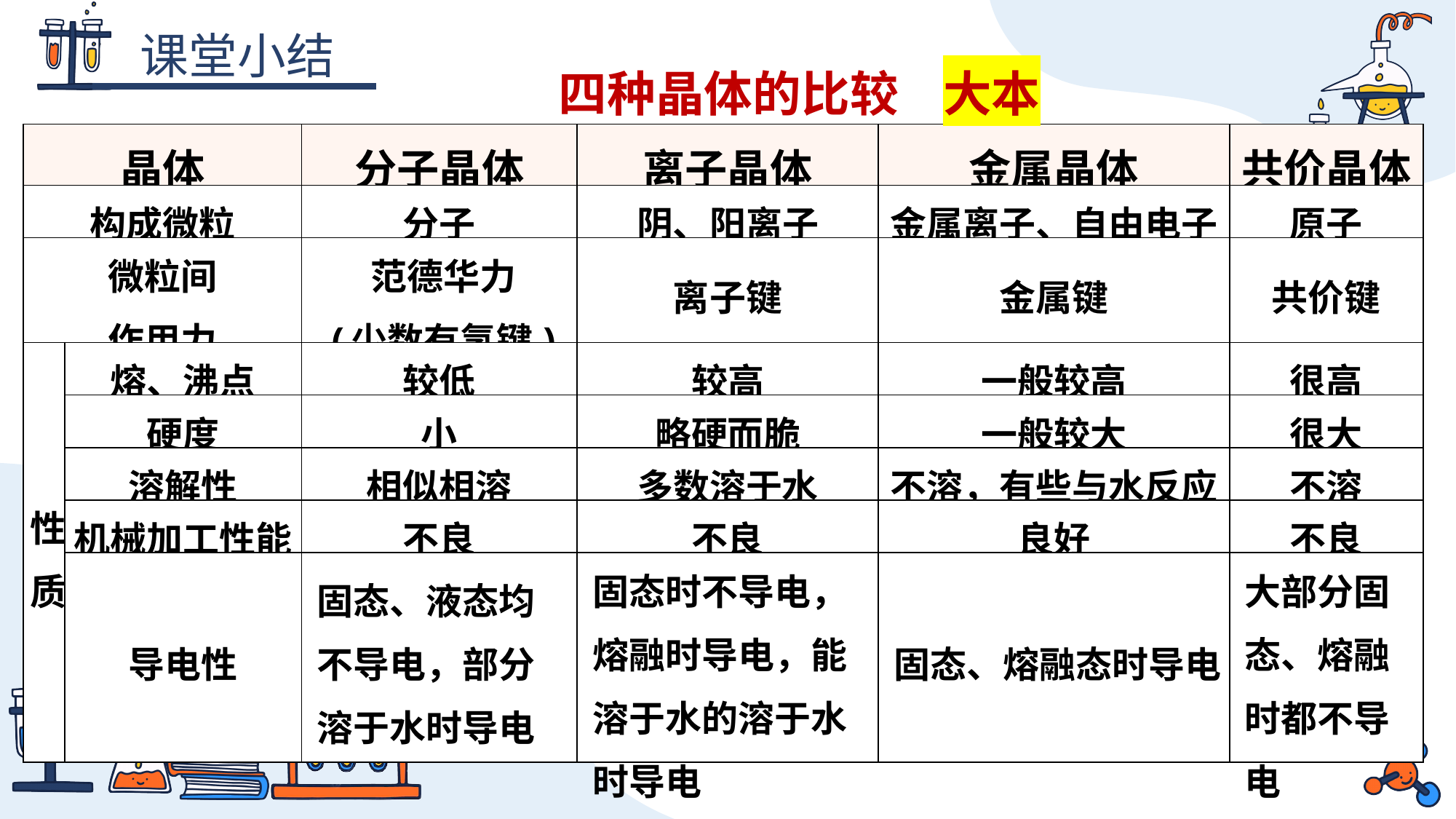

四种晶体的比较    大本
| 晶体 |  | 分子晶体 | 离子晶体 | 金属晶体 | 共价晶体 |
| --- | --- | --- | --- | --- | --- |
| 构成微粒 |  | 分子 | 阴、阳离子 | 金属离子、自由电子 | 原子 |
| 微粒间 作用力 |  | 范德华力 (少数有氢键) | 离子键 | 金属键 | 共价键 |
| 性质 | 熔、沸点 | 较低 | 较高 | 一般较高 | 很高 |
|  | 硬度 | 小 | 略硬而脆 | 一般较大 | 很大 |
|  | 溶解性 | 相似相溶 | 多数溶于水 | 不溶，有些与水反应 | 不溶 |
|  | 机械加工性能 | 不良 | 不良 | 良好 | 不良 |
|  | 导电性 | 固态、液态均不导电，部分溶于水时导电 | 固态时不导电，熔融时导电，能溶于水的溶于水时导电 | 固态、熔融态时导电 | 大部分固态、熔融时都不导电 |